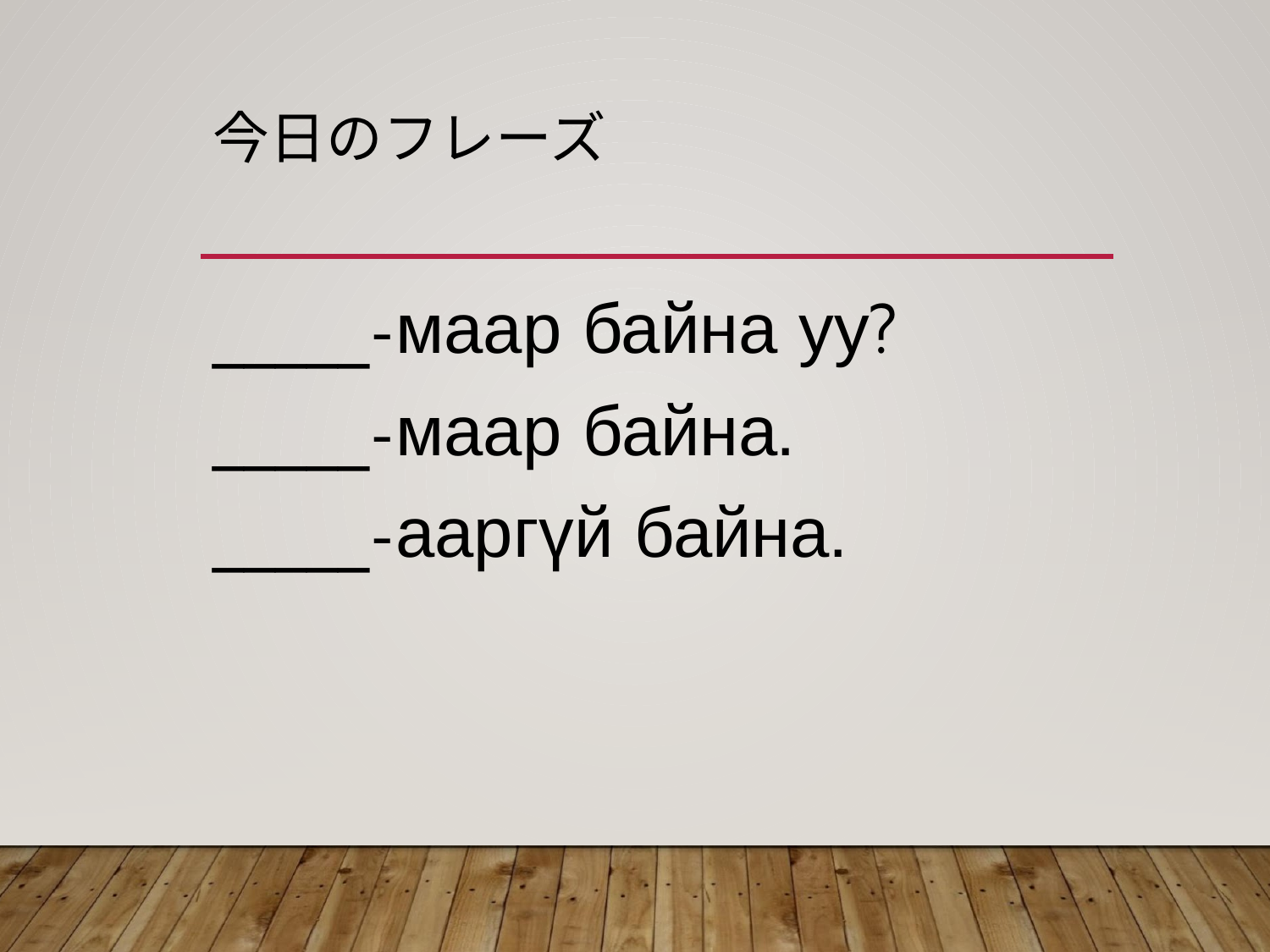

# 今日のフレーズ
_____-маар байна уу?
_____-маар байна.
_____-ааргүй байна.